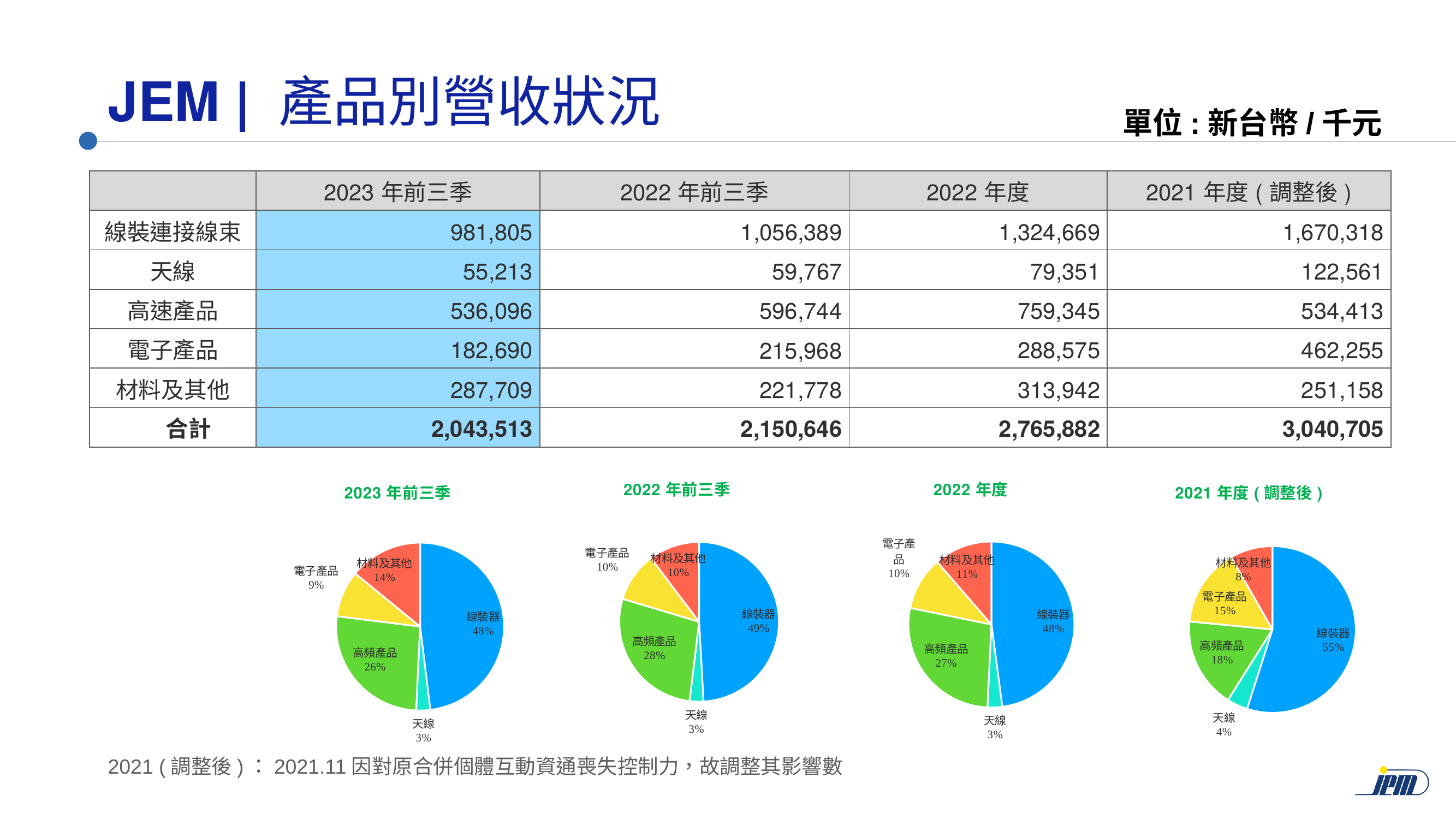

JEM | 產品別營收狀況
單位:新台幣/千元
|  | 2023年前三季 | 2022年前三季 | 2022年度 | 2021年度(調整後) |
| --- | --- | --- | --- | --- |
| 線裝連接線束 | 981,805 | 1,056,389 | 1,324,669 | 1,670,318 |
| 天線 | 55,213 | 59,767 | 79,351 | 122,561 |
| 高速產品 | 536,096 | 596,744 | 759,345 | 534,413 |
| 電子產品 | 182,690 | 215,968 | 288,575 | 462,255 |
| 材料及其他 | 287,709 | 221,778 | 313,942 | 251,158 |
| 合計 | 2,043,513 | 2,150,646 | 2,765,882 | 3,040,705 |

### Chart: 2022年前三季

| Category | 2022年前三季 |
|---|---|
| 線裝器 | 1056389.0 |
| 天線 | 59767.0 |
| 高頻產品 | 596744.0 |
| 電子產品 | 215968.0 |
| 材料及其他 | 221778.0 |

### Chart: 2022年度

| Category | 2022年度 |
|---|---|
| 線裝器 | 1324669.0 |
| 天線 | 79351.0 |
| 高頻產品 | 759345.0 |
| 電子產品 | 288575.0 |
| 材料及其他 | 313942.0 |

### Chart: 2023年前三季

| Category | 2023年前三季 |
|---|---|
| 線裝器 | 981805.0 |
| 天線 | 55213.0 |
| 高頻產品 | 536096.0 |
| 電子產品 | 182690.0 |
| 材料及其他 | 287709.0 |

### Chart: 2021年度(調整後)

| Category | 2021年度(調整後) |
|---|---|
| 線裝器 | 1670318.0 |
| 天線 | 122561.0 |
| 高頻產品 | 534413.0 |
| 電子產品 | 462255.0 |
| 材料及其他 | 251158.0 |

### Chart: 2022年前三季

| Category |
|---|
2021 (調整後)：2021.11因對原合併個體互動資通喪失控制力，故調整其影響數